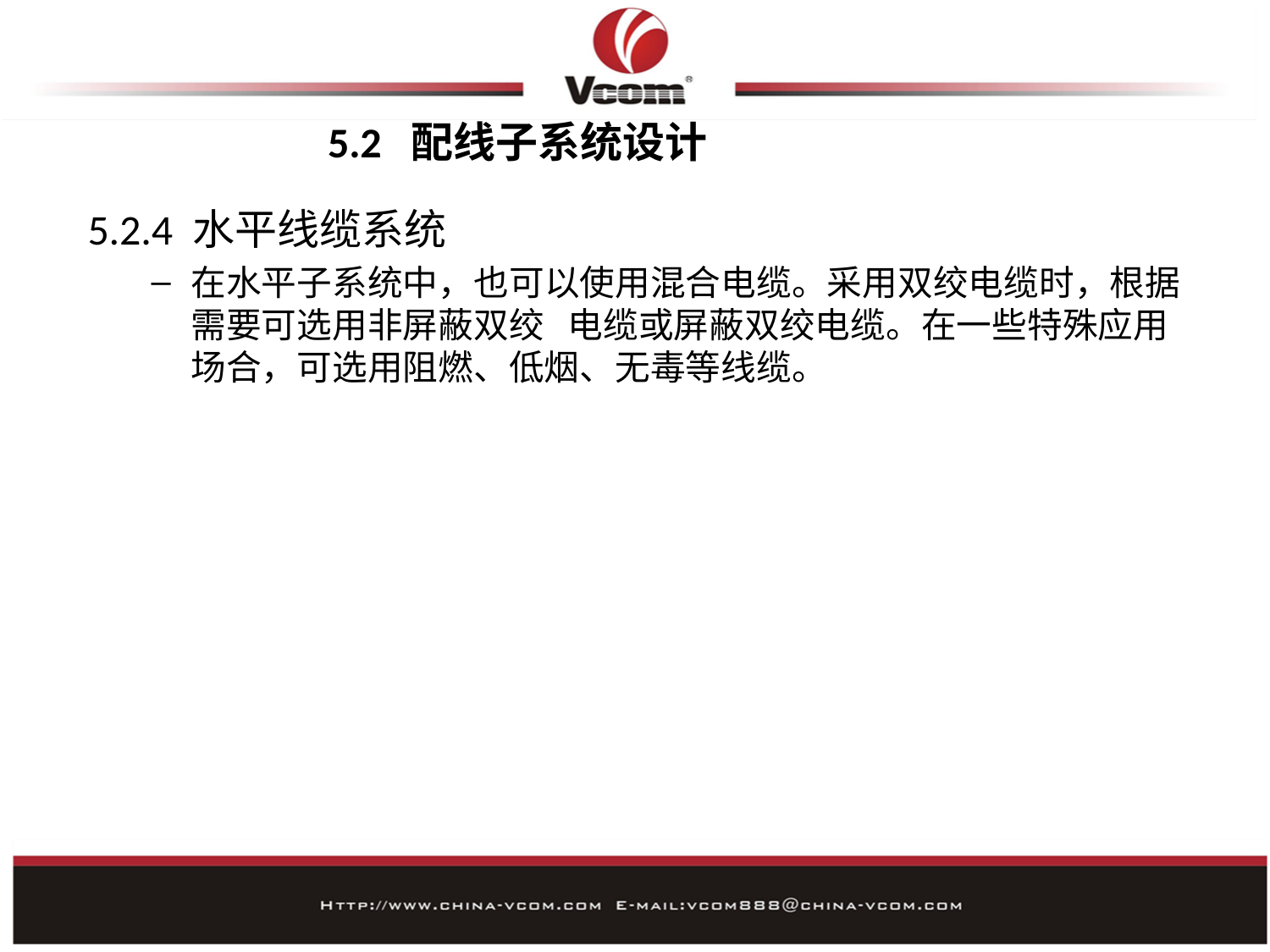

# 5.2  配线子系统设计
5.2.4 水平线缆系统
在水平子系统中，也可以使用混合电缆。采用双绞电缆时，根据需要可选用非屏蔽双绞   电缆或屏蔽双绞电缆。在一些特殊应用场合，可选用阻燃、低烟、无毒等线缆。